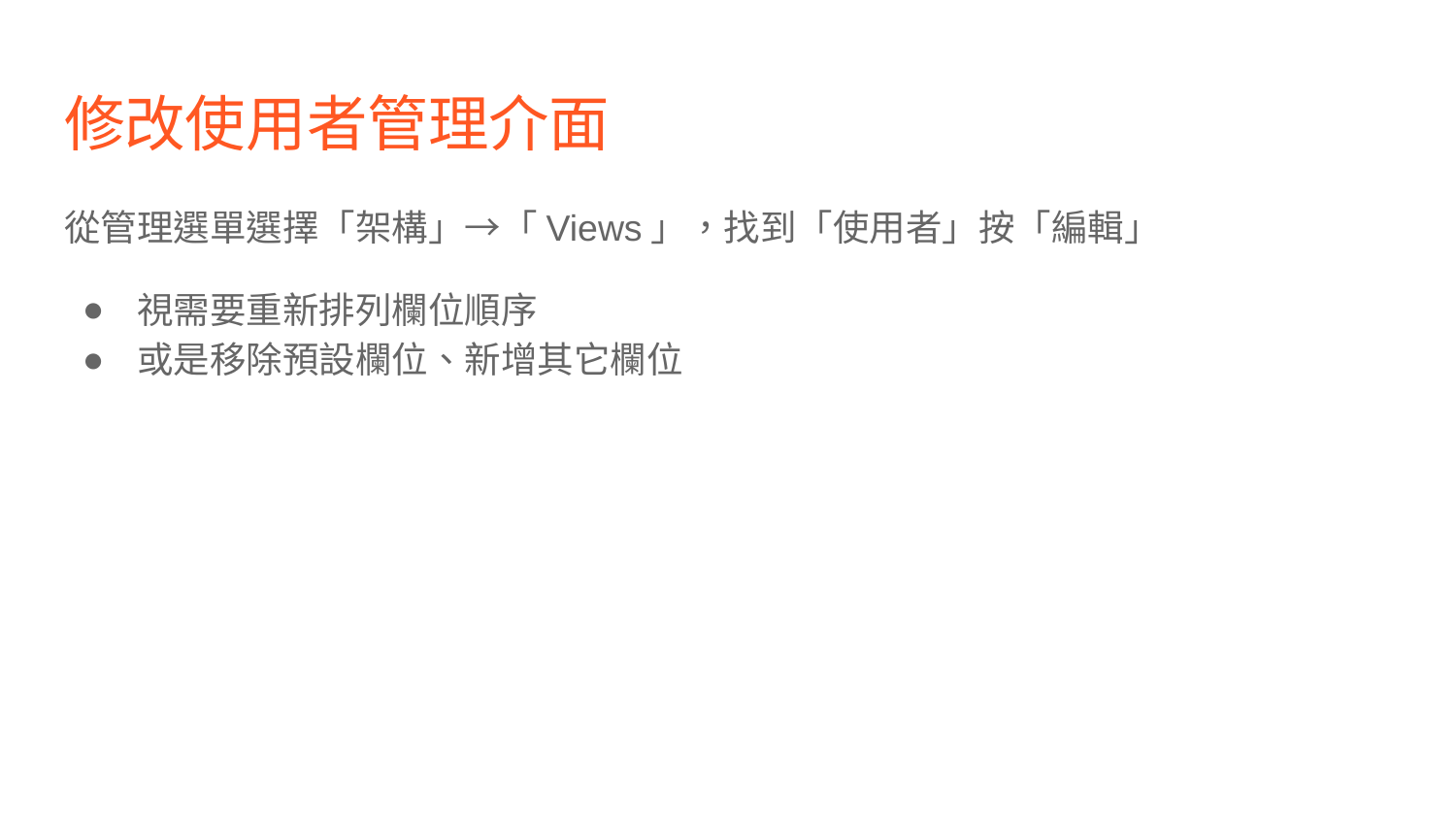

# 修改使用者管理介面
從管理選單選擇「架構」→「Views」，找到「使用者」按「編輯」
視需要重新排列欄位順序
或是移除預設欄位、新增其它欄位